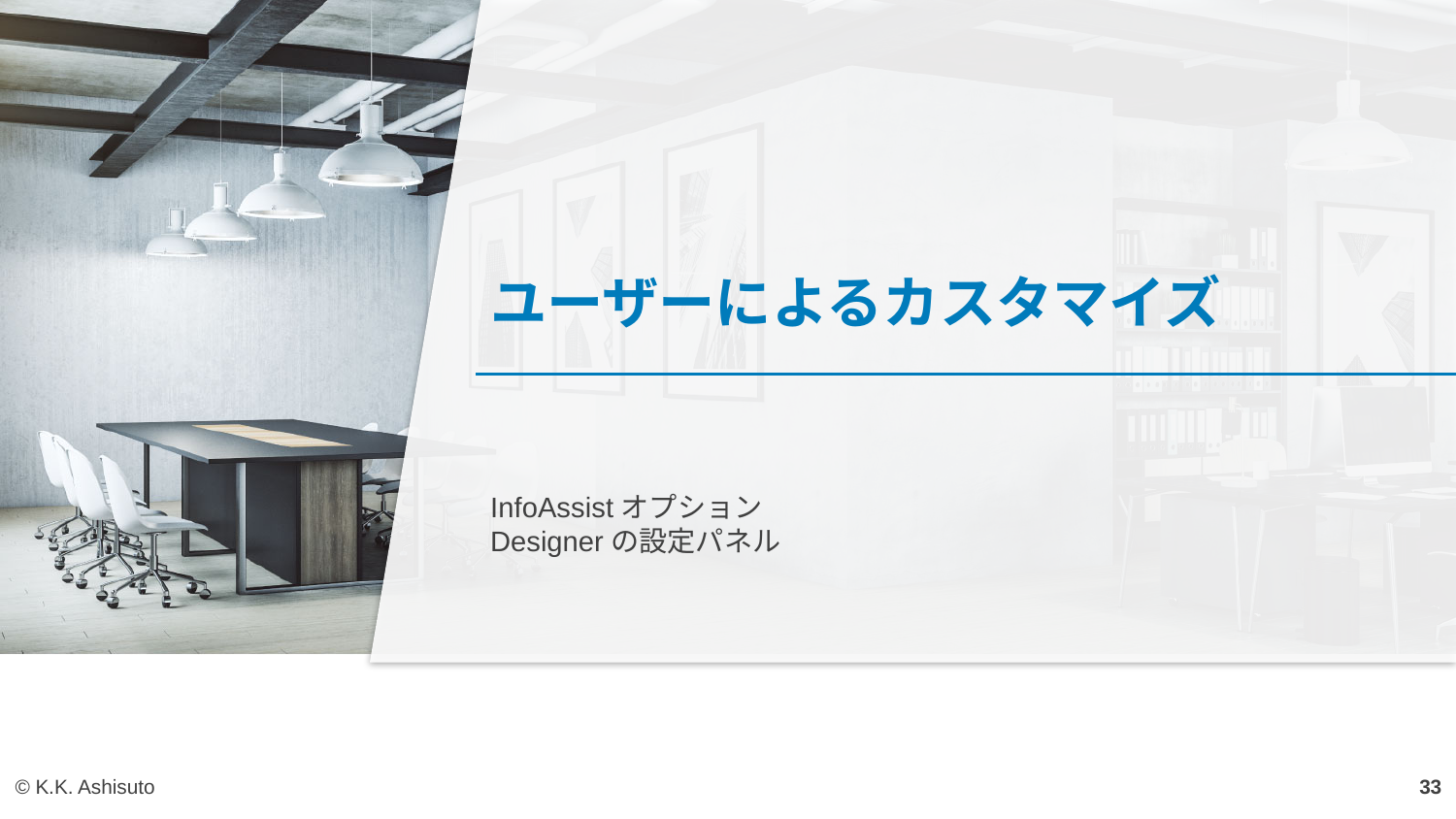

# ユーザーによるカスタマイズ
InfoAssistオプション
Designerの設定パネル
© K.K. Ashisuto
33